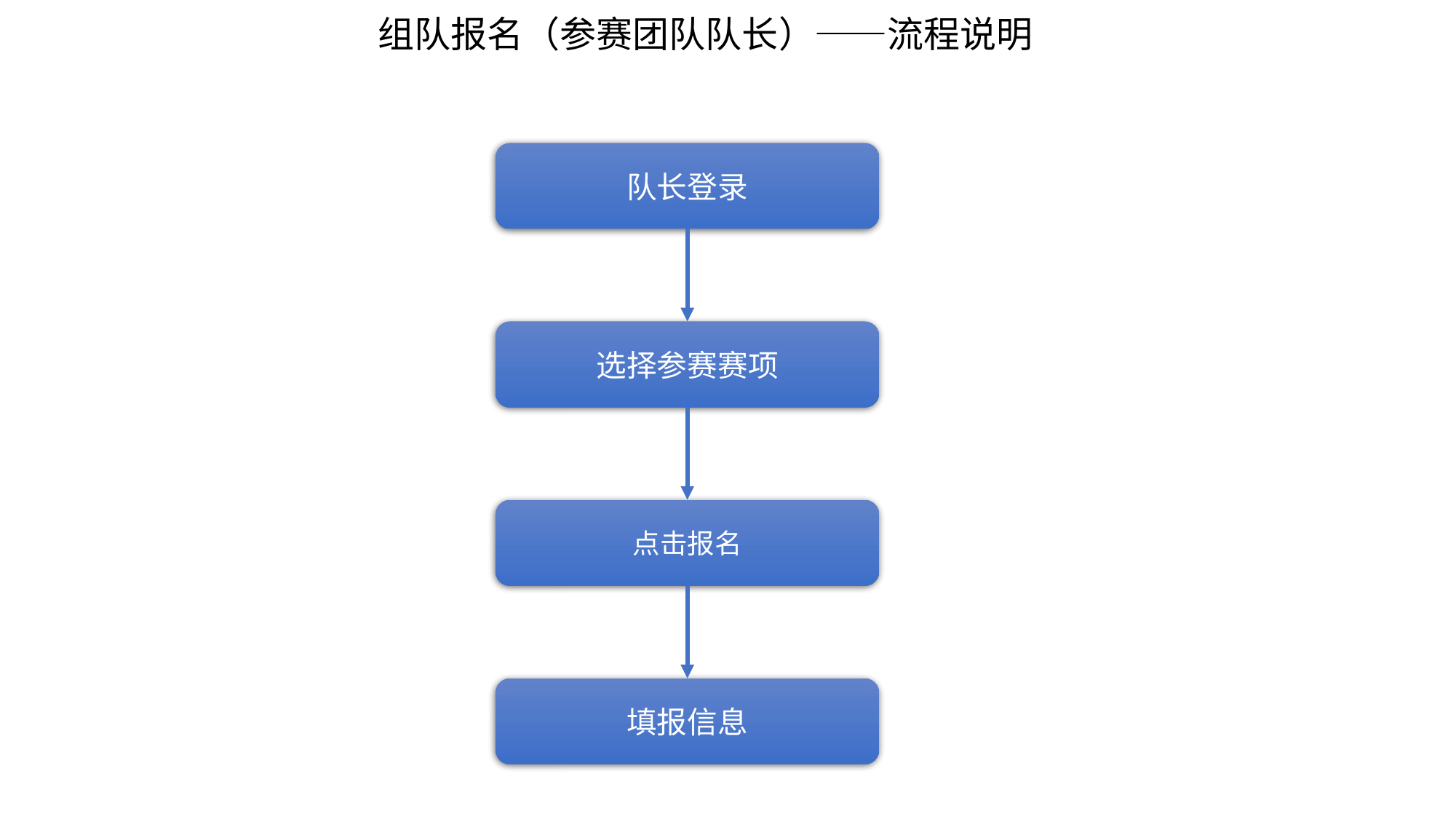

组队报名（参赛团队队长）——流程说明
队长登录
选择参赛赛项
点击报名
填报信息